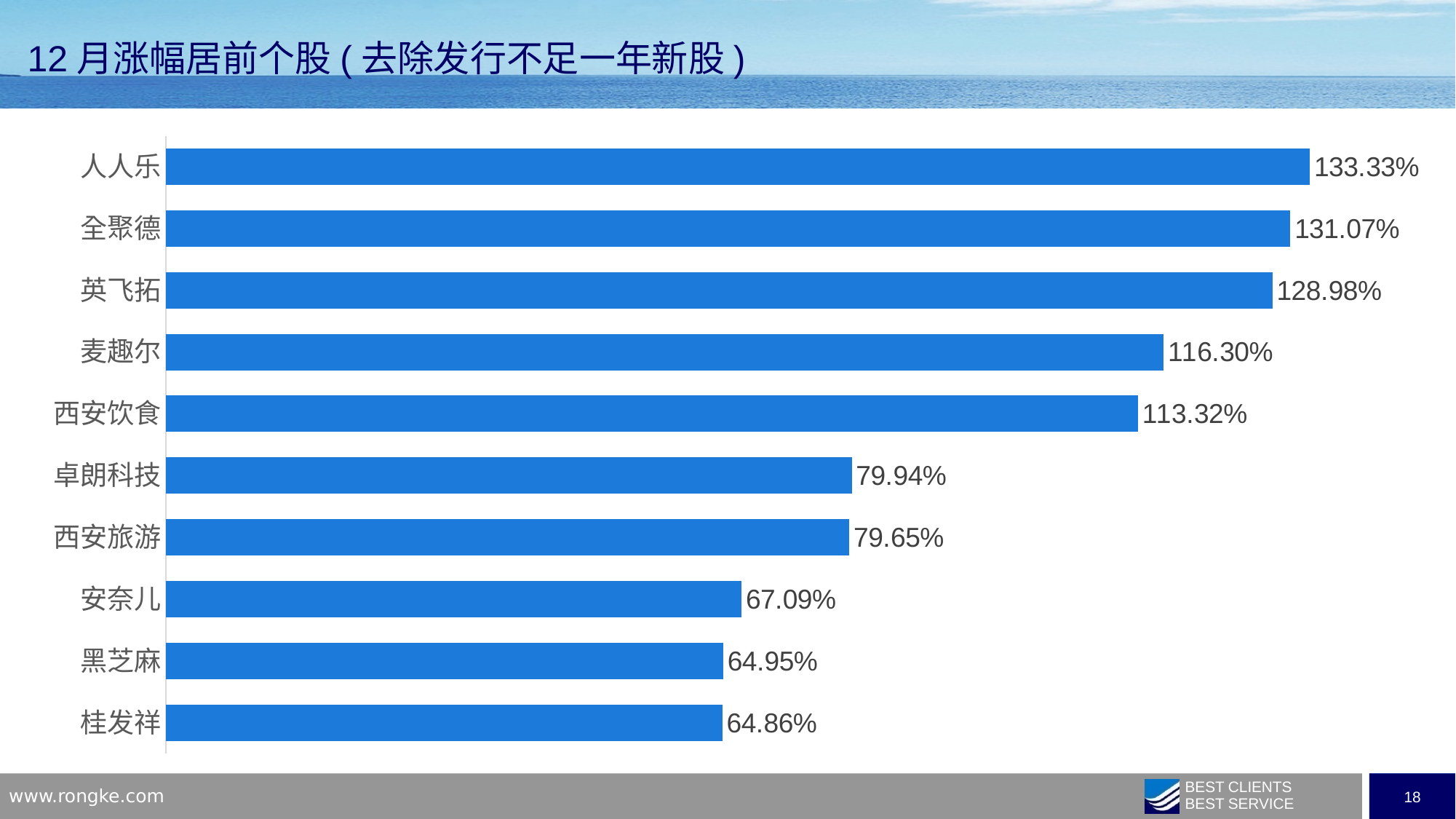

12月涨幅居前个股(去除发行不足一年新股)

### Chart

| Category | 月涨跌幅 |
|---|---|
| 人人乐 | 1.333333 |
| 全聚德 | 1.310729 |
| 英飞拓 | 1.289796 |
| 麦趣尔 | 1.163001 |
| 西安饮食 | 1.133169 |
| 卓朗科技 | 0.799435 |
| 西安旅游 | 0.796507 |
| 安奈儿 | 0.670886 |
| 黑芝麻 | 0.649485 |
| 桂发祥 | 0.648616 |